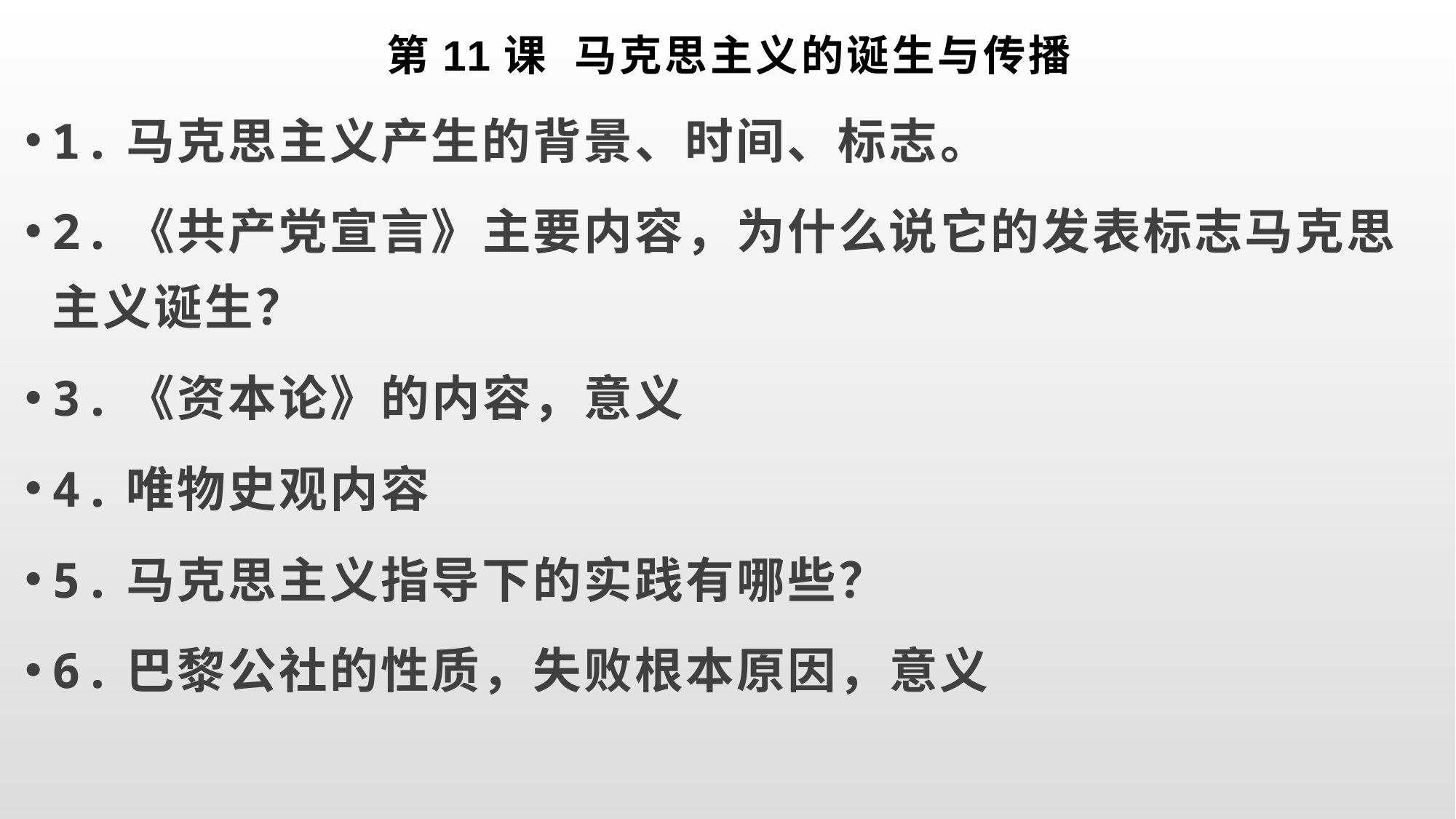

# 第11课  马克思主义的诞生与传播
1.马克思主义产生的背景、时间、标志。
2.《共产党宣言》主要内容，为什么说它的发表标志马克思主义诞生？
3.《资本论》的内容，意义
4.唯物史观内容
5.马克思主义指导下的实践有哪些？
6.巴黎公社的性质，失败根本原因，意义